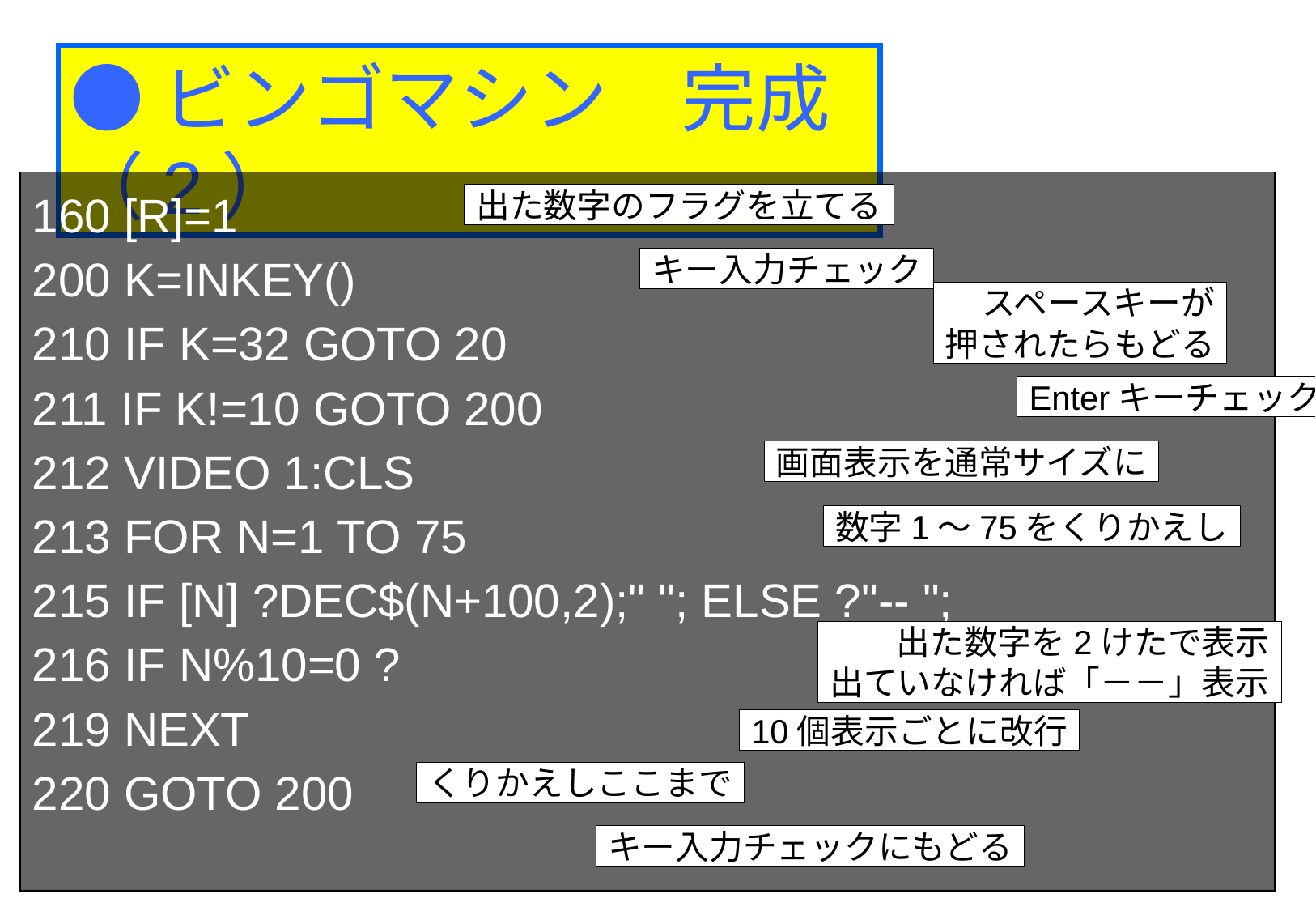

●ビンゴマシン　完成（2）
160 [R]=1
200 K=INKEY()
210 IF K=32 GOTO 20
211 IF K!=10 GOTO 200
212 VIDEO 1:CLS
213 FOR N=1 TO 75
215 IF [N] ?DEC$(N+100,2);" "; ELSE ?"-- ";
216 IF N%10=0 ?
219 NEXT
220 GOTO 200
出た数字のフラグを立てる
キー入力チェック
スペースキーが
押されたらもどる
Enterキーチェック
画面表示を通常サイズに
数字1～75をくりかえし
出た数字を2けたで表示
出ていなければ「－－」表示
10個表示ごとに改行
くりかえしここまで
キー入力チェックにもどる